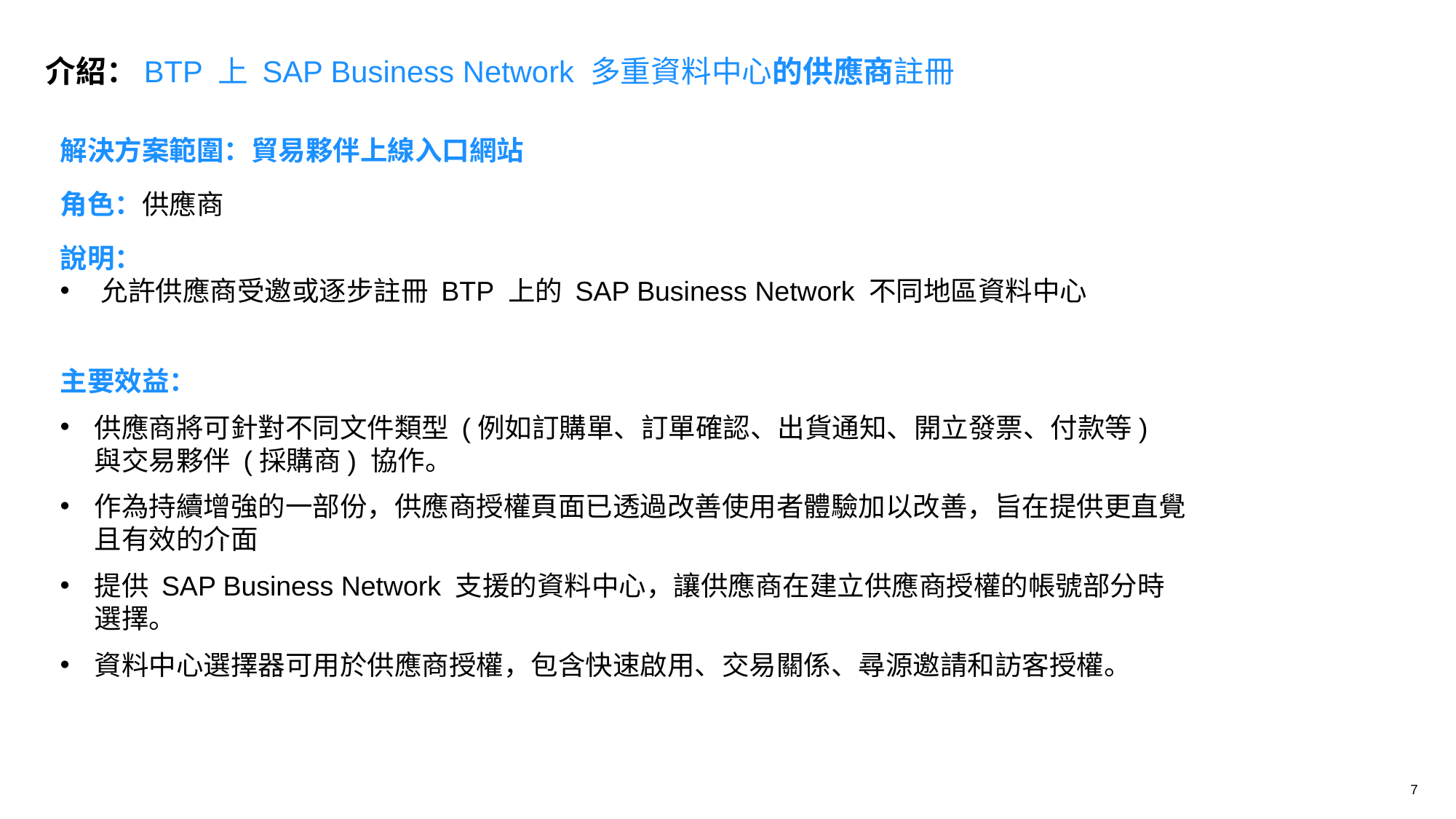

介紹：BTP 上 SAP Business Network 多重資料中心的供應商註冊
# 解決方案範圍：貿易夥伴上線入口網站
角色：供應商
說明：
允許供應商受邀或逐步註冊 BTP 上的 SAP Business Network 不同地區資料中心

主要效益：
供應商將可針對不同文件類型 (例如訂購單、訂單確認、出貨通知、開立發票、付款等) 與交易夥伴 (採購商) 協作。
作為持續增強的一部份，供應商授權頁面已透過改善使用者體驗加以改善，旨在提供更直覺且有效的介面
提供 SAP Business Network 支援的資料中心，讓供應商在建立供應商授權的帳號部分時選擇。
資料中心選擇器可用於供應商授權，包含快速啟用、交易關係、尋源邀請和訪客授權。